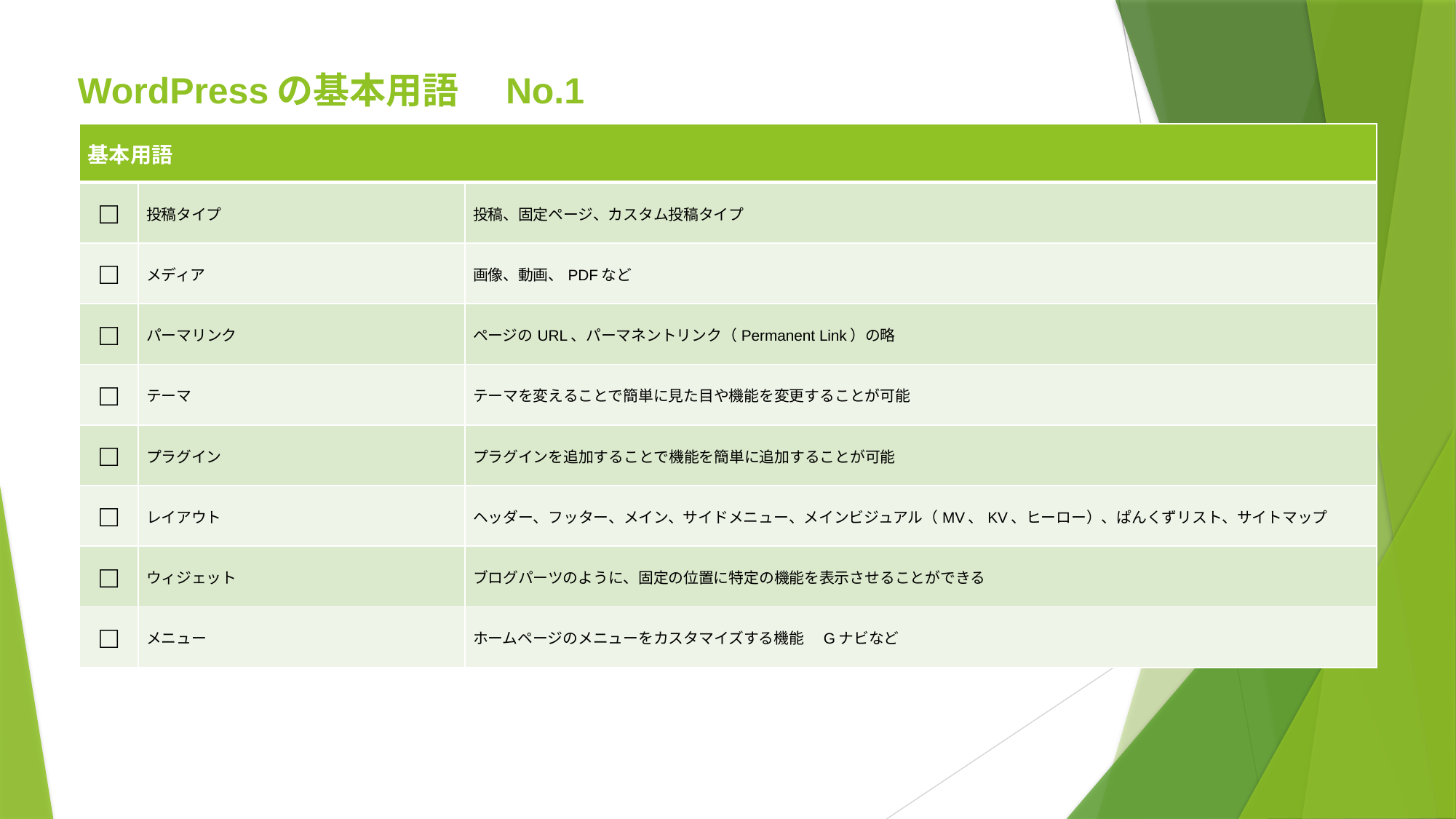

WordPressの基本用語　No.1
| 基本用語 |  |  |
| --- | --- | --- |
| □ | 投稿タイプ | 投稿、固定ページ、カスタム投稿タイプ |
| □ | メディア | 画像、動画、PDFなど |
| □ | パーマリンク | ページのURL、パーマネントリンク（Permanent Link）の略 |
| □ | テーマ | テーマを変えることで簡単に見た目や機能を変更することが可能 |
| □ | プラグイン | プラグインを追加することで機能を簡単に追加することが可能 |
| □ | レイアウト | ヘッダー、フッター、メイン、サイドメニュー、メインビジュアル（MV、KV、ヒーロー）、ぱんくずリスト、サイトマップ |
| □ | ウィジェット | ブログパーツのように、固定の位置に特定の機能を表示させることができる |
| □ | メニュー | ホームページのメニューをカスタマイズする機能　Gナビなど |